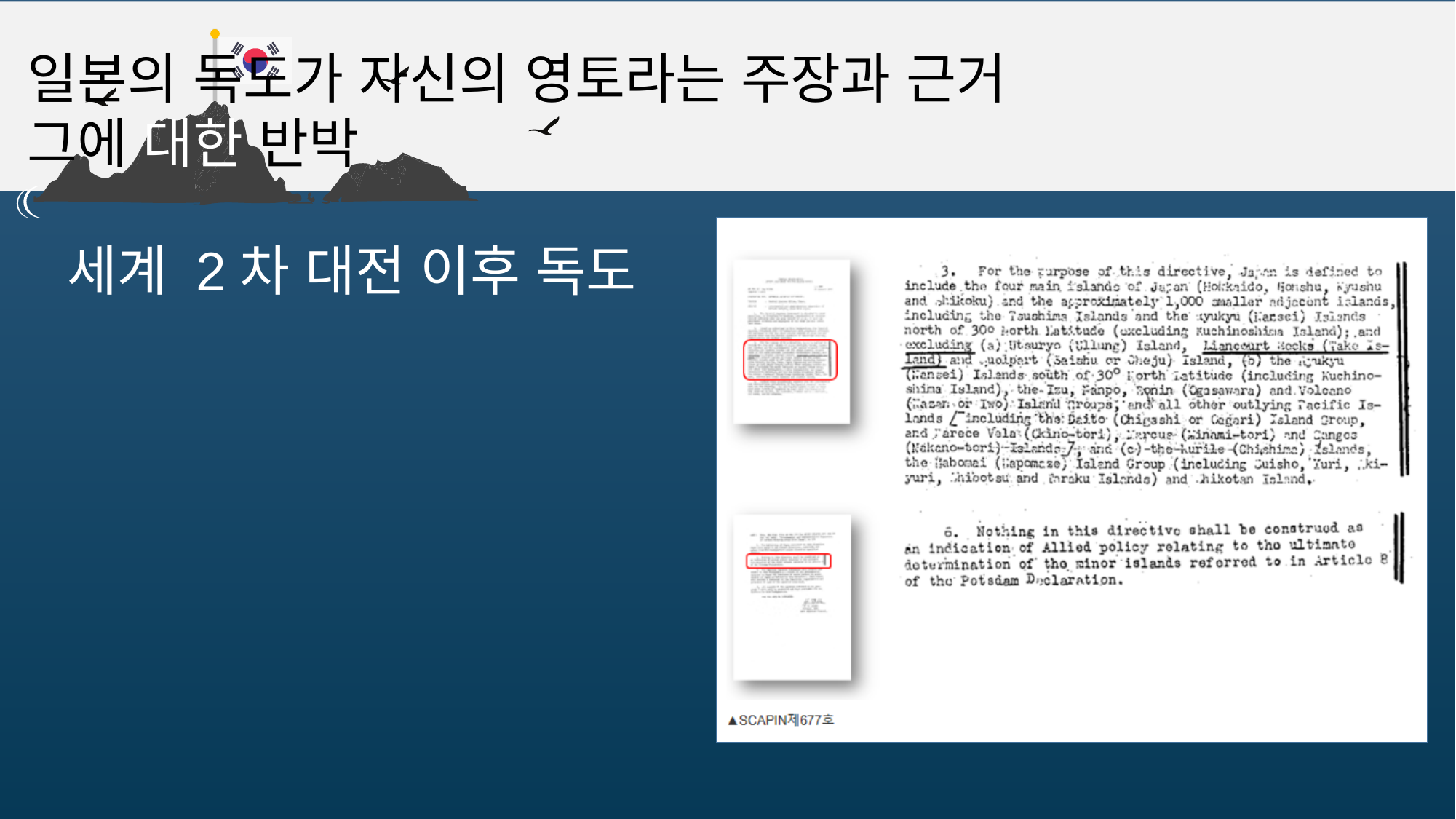

일본의 독도가 자신의 영토라는 주장과 근거
그에 대한 반박

세계 2차 대전 이후 독도